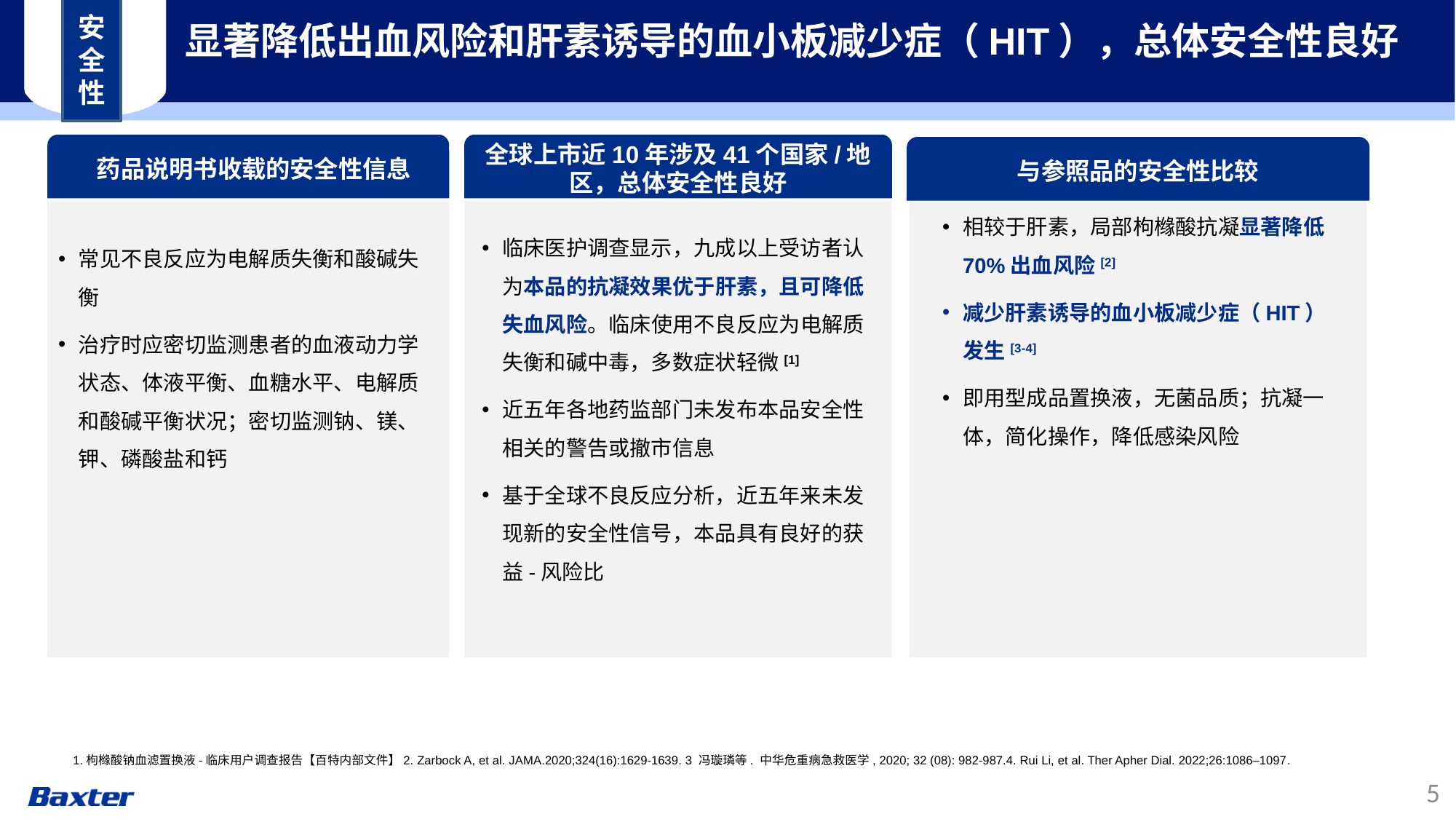

安全性
# 显著降低出血风险和肝素诱导的血小板减少症（HIT），总体安全性良好
 药品说明书收载的安全性信息

常见不良反应为电解质失衡和酸碱失衡
治疗时应密切监测患者的血液动力学状态、体液平衡、血糖水平、电解质和酸碱平衡状况；密切监测钠、镁、钾、磷酸盐和钙
全球上市近10年涉及41个国家/地区，总体安全性良好

临床医护调查显示，九成以上受访者认为本品的抗凝效果优于肝素，且可降低失血风险。临床使用不良反应为电解质失衡和碱中毒，多数症状轻微[1]
近五年各地药监部门未发布本品安全性相关的警告或撤市信息
基于全球不良反应分析，近五年来未发现新的安全性信号，本品具有良好的获益-风险比
与参照品的安全性比较

相较于肝素，局部枸橼酸抗凝显著降低70%出血风险[2]
减少肝素诱导的血小板减少症（HIT）发生[3-4]
即用型成品置换液，无菌品质；抗凝一体，简化操作，降低感染风险
1.枸橼酸钠血滤置换液-临床用户调查报告【百特内部文件】2. Zarbock A, et al. JAMA.2020;324(16):1629-1639. 3 冯璇璘等. 中华危重病急救医学, 2020; 32 (08): 982-987.4. Rui Li, et al. Ther Apher Dial. 2022;26:1086–1097.
5